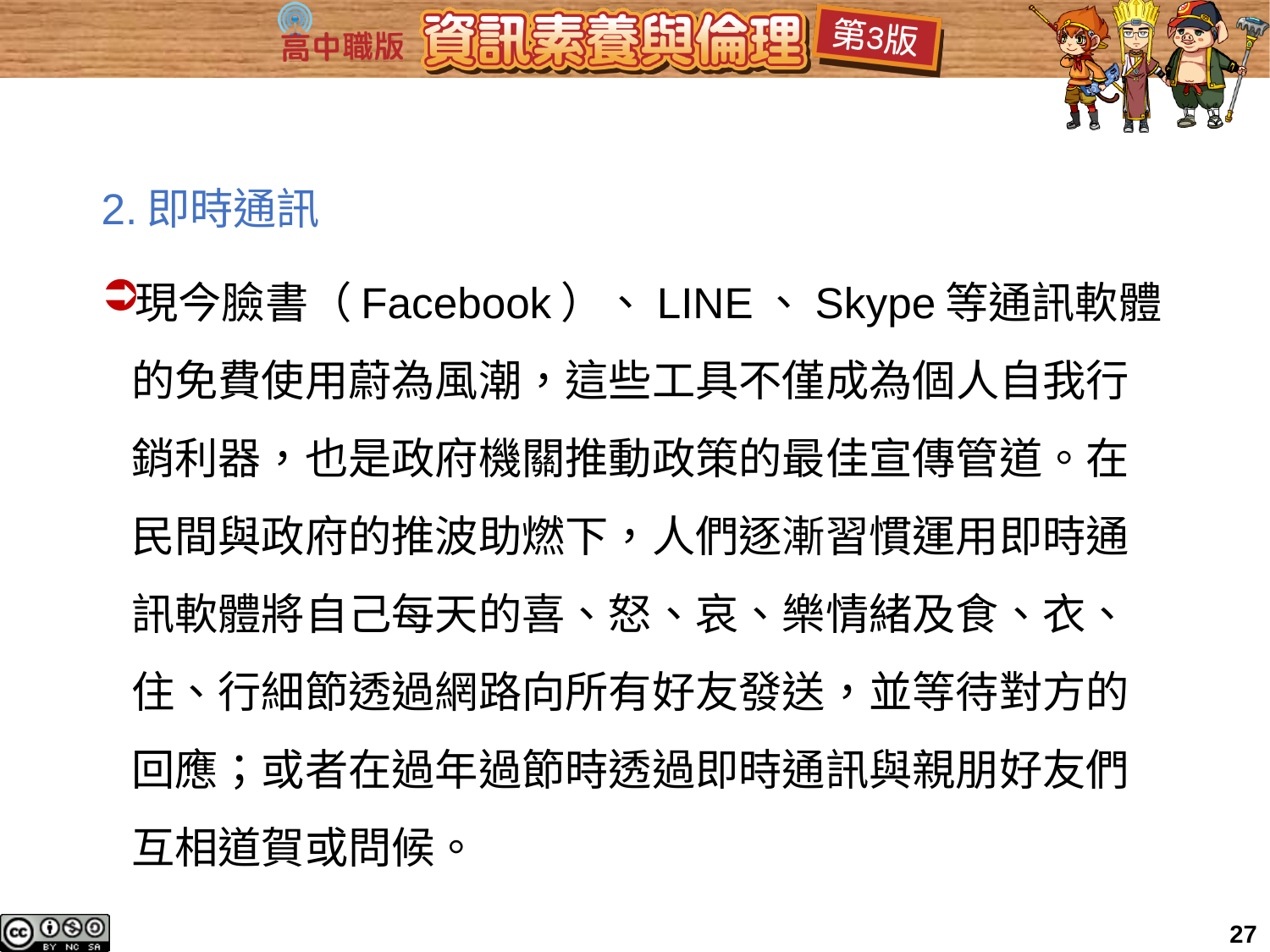

2.即時通訊
現今臉書（Facebook）、LINE、Skype等通訊軟體的免費使用蔚為風潮，這些工具不僅成為個人自我行銷利器，也是政府機關推動政策的最佳宣傳管道。在民間與政府的推波助燃下，人們逐漸習慣運用即時通訊軟體將自己每天的喜、怒、哀、樂情緒及食、衣、住、行細節透過網路向所有好友發送，並等待對方的回應；或者在過年過節時透過即時通訊與親朋好友們互相道賀或問候。
27